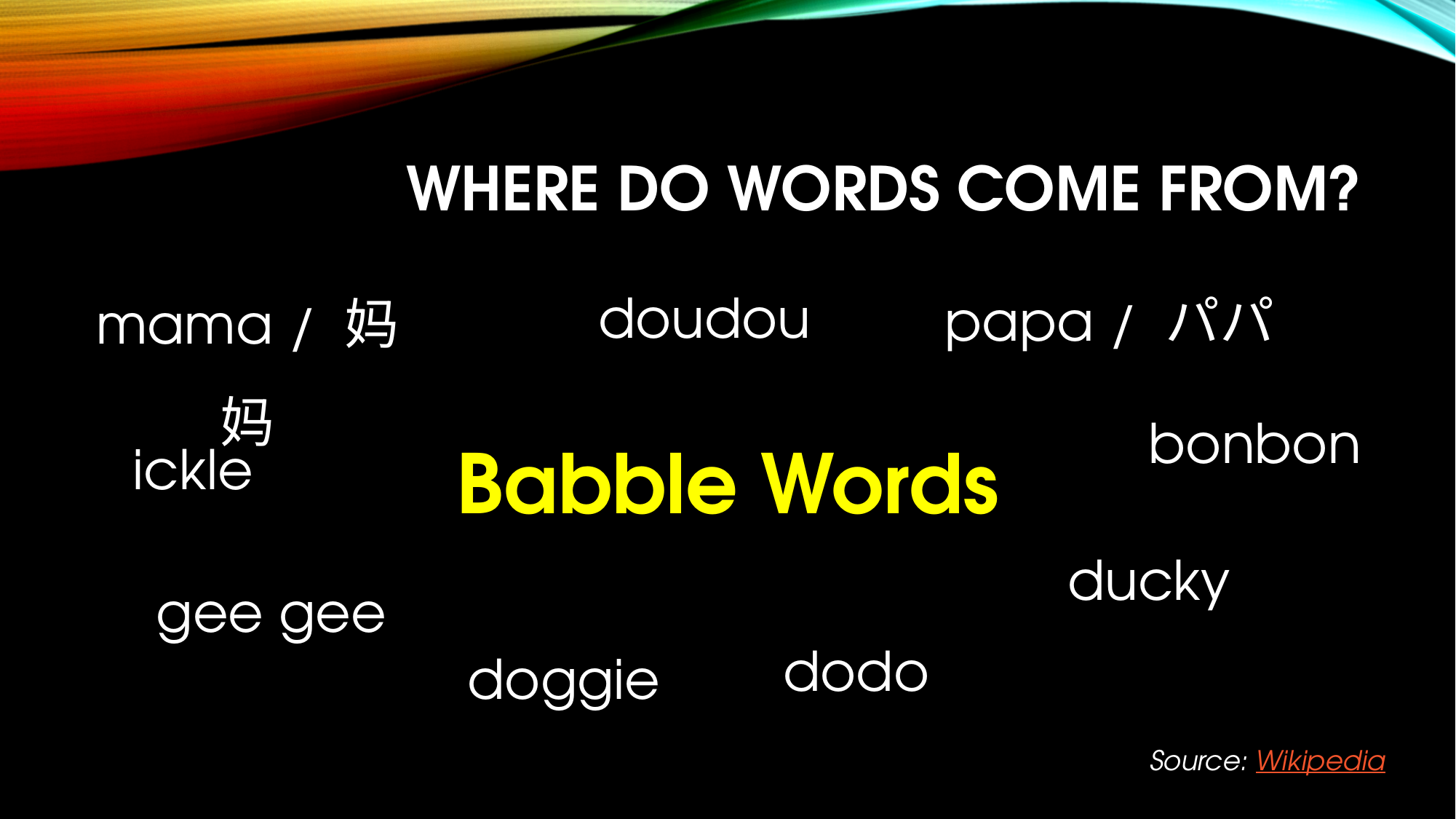

# Where do words come from?
doudou
papa / パパ
mama / 妈妈
bonbon
Babble Words
ickle
ducky
gee gee
dodo
doggie
Source: Wikipedia